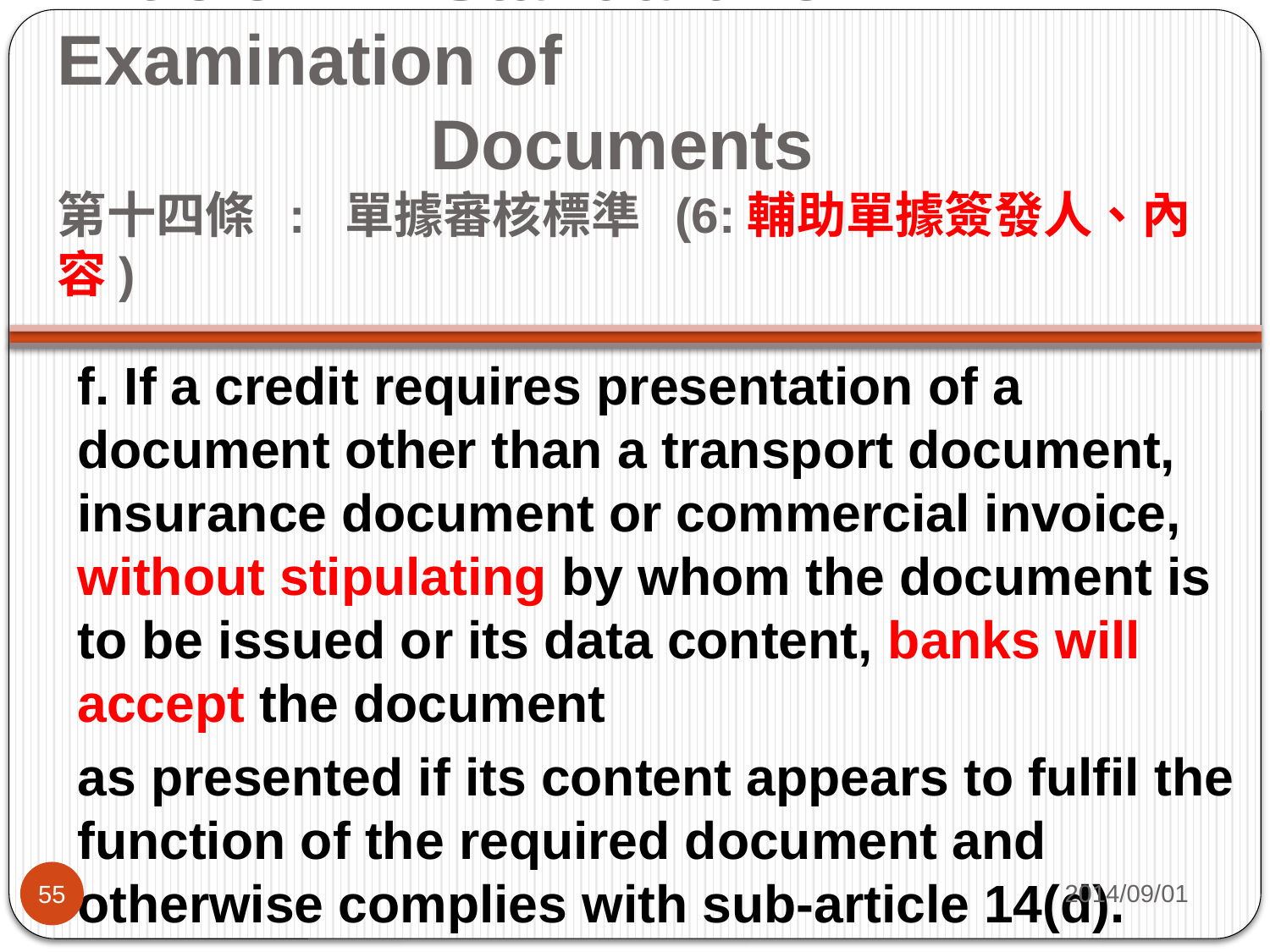

# Article 14:  Standard for Examination of Documents      第十四條  :  單據審核標準  (6:輔助單據簽發人、內容)
f. If a credit requires presentation of a document other than a transport document, insurance document or commercial invoice, without stipulating by whom the document is to be issued or its data content, banks will accept the document
as presented if its content appears to fulfil the function of the required document and otherwise complies with sub-article 14(d).
2014/09/01
55